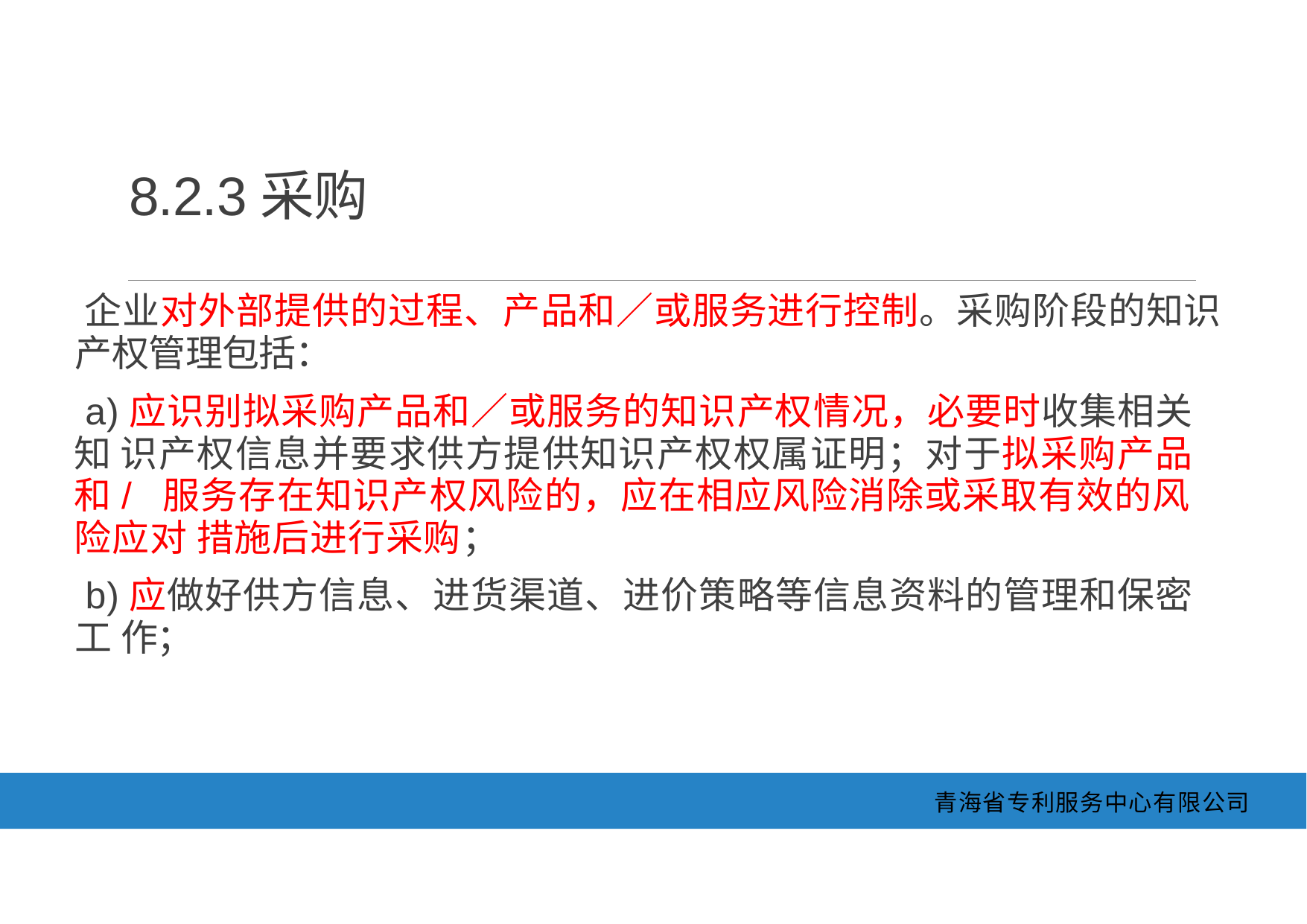

8.2.3采购

企业对外部提供的过程、产品和／或服务进行控制。采购阶段的知识 产权管理包括：
a)应识别拟采购产品和／或服务的知识产权情况，必要时收集相关知 识产权信息并要求供方提供知识产权权属证明；对于拟采购产品和/  服务存在知识产权风险的，应在相应风险消除或采取有效的风险应对 措施后进行采购；

b)应做好供方信息、进货渠道、进价策略等信息资料的管理和保密工 作；

青海省专利服务中心有限公司